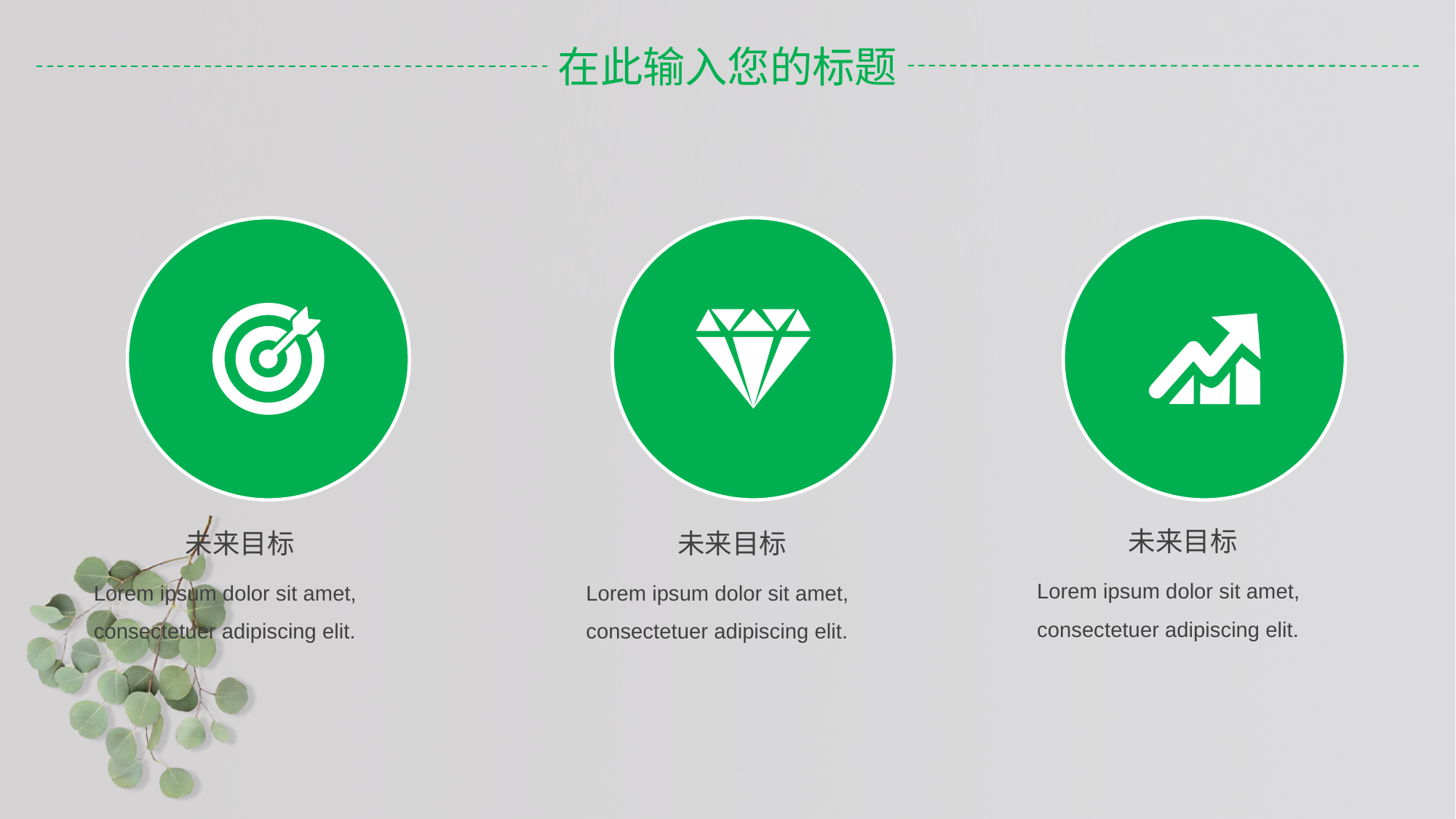

未来目标
未来目标
未来目标
Lorem ipsum dolor sit amet, consectetuer adipiscing elit.
Lorem ipsum dolor sit amet, consectetuer adipiscing elit.
Lorem ipsum dolor sit amet, consectetuer adipiscing elit.